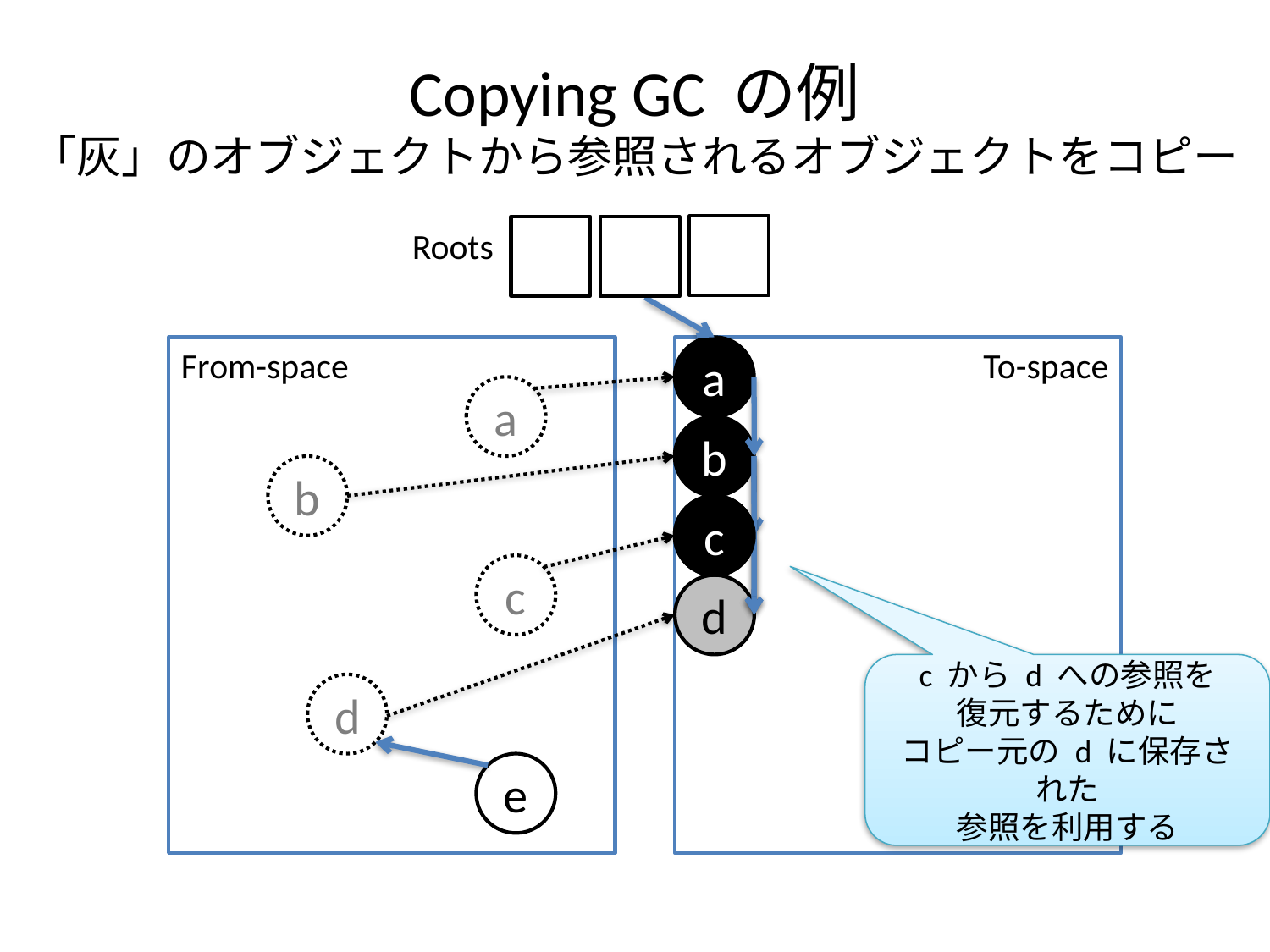

# Copying GC の例 「灰」のオブジェクトから参照されるオブジェクトをコピー

Roots
From-space
To-space
a
a
b
b
c
c
c
d
c から d への参照を
復元するために
コピー元の d に保存された
参照を利用する
d
e